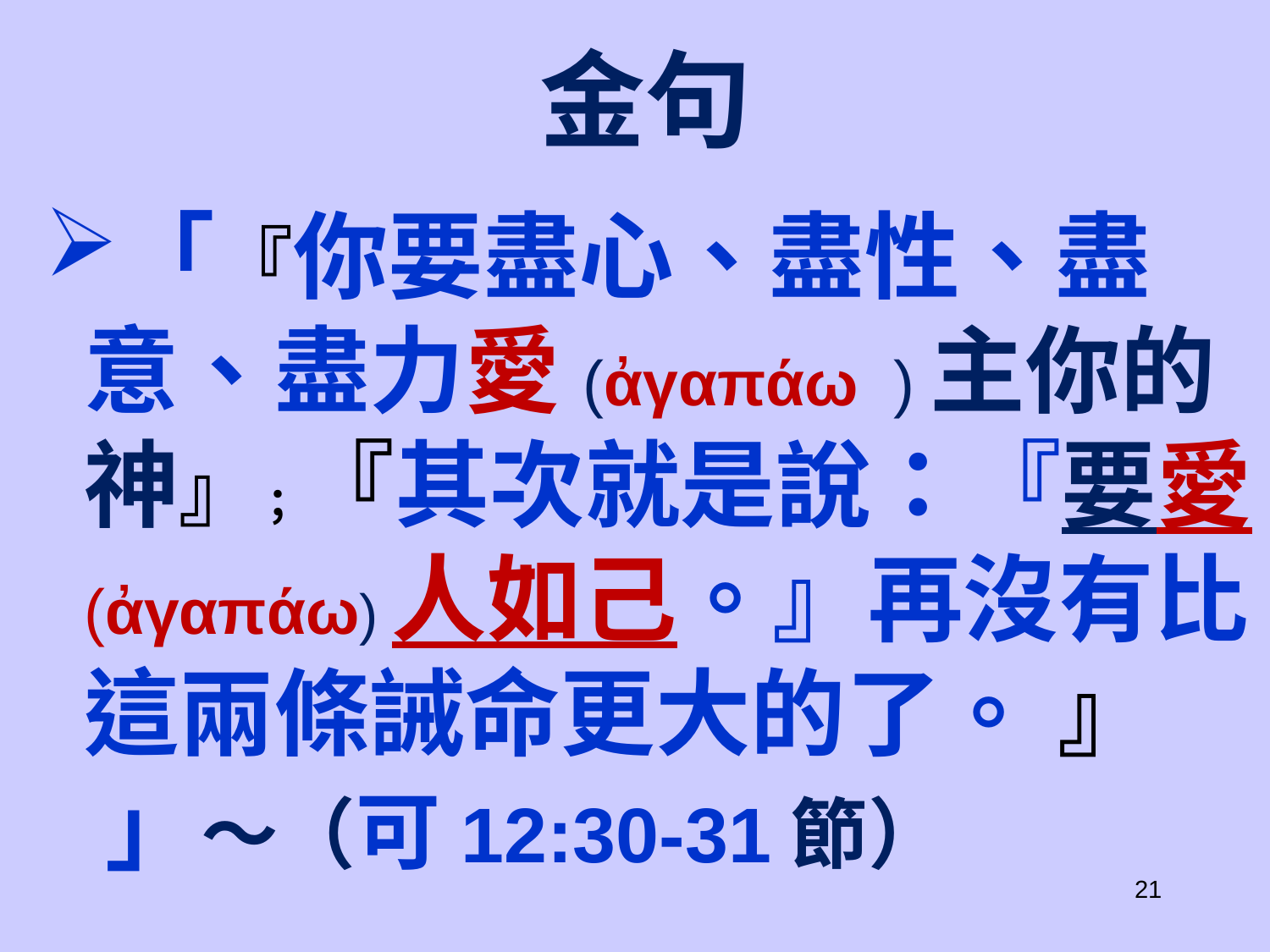

金句

「『你要盡心、盡性、盡意、盡力愛(ἀγαπάω  )主你的神』；『其次就是說：『要愛(ἀγαπάω)人如己。』再沒有比這兩條誡命更大的了。 』 」～（可12:30-31節）

21